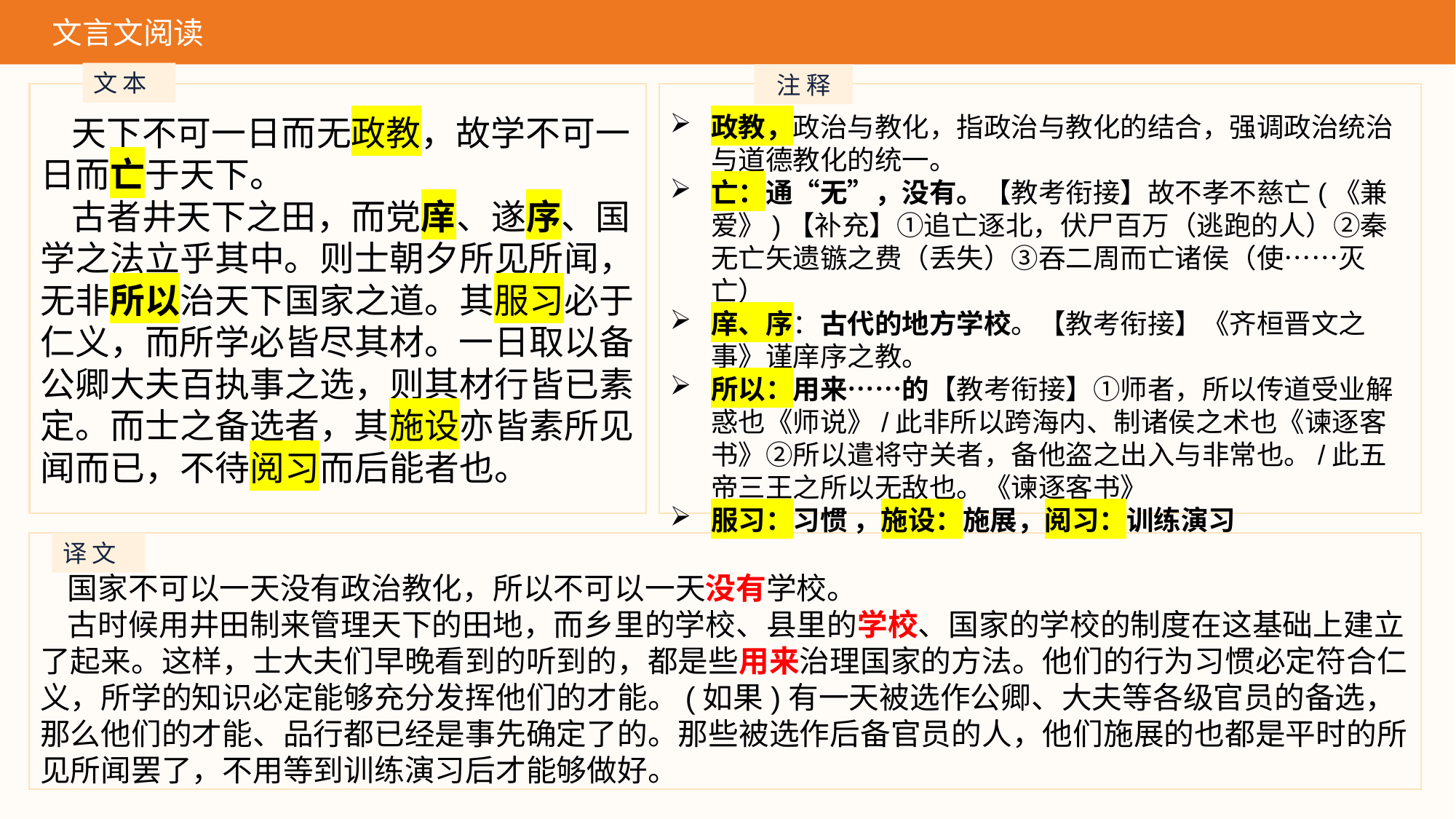

文言文阅读
文 本
注 释

政教，政治与教化‌，指政治与教化的结合，强调政治统治与道德教化的统一。
亡：通“无”，没有。【教考衔接】故不孝不慈亡(《兼爱》)【补充】①追亡逐北，伏尸百万（逃跑的人）②秦无亡矢遗镞之费（丢失）③吞二周而亡诸侯（使……灭亡）
庠、序：古代的地方学校。【教考衔接】《齐桓晋文之事》谨庠序之教。
所以：用来……的【教考衔接】①师者，所以传道受业解惑也《师说》/此非所以跨海内、制诸侯之术也《谏逐客书》②所以遣将守关者，备他盗之出入与非常也。/此五帝三王之所以无敌也。《谏逐客书》
服习：习惯 ，施设：施展，阅习：训练演习
天下不可一日而无政教，故学不可一日而亡于天下。
古者井天下之田，而党庠、遂序、国学之法立乎其中。则士朝夕所见所闻，无非所以治天下国家之道。其服习必于仁义，而所学必皆尽其材。一日取以备公卿大夫百执事之选，则其材行皆已素定。而士之备选者，其施设亦皆素所见闻而已，不待阅习而后能者也。

译 文
   国家不可以一天没有政治教化，所以不可以一天没有学校。
   古时候用井田制来管理天下的田地，而乡里的学校、县里的学校、国家的学校的制度在这基础上建立了起来。这样，士大夫们早晚看到的听到的，都是些用来治理国家的方法。他们的行为习惯必定符合仁义，所学的知识必定能够充分发挥他们的才能。(如果)有一天被选作公卿、大夫等各级官员的备选，那么他们的才能、品行都已经是事先确定了的。那些被选作后备官员的人，他们施展的也都是平时的所见所闻罢了，不用等到训练演习后才能够做好。